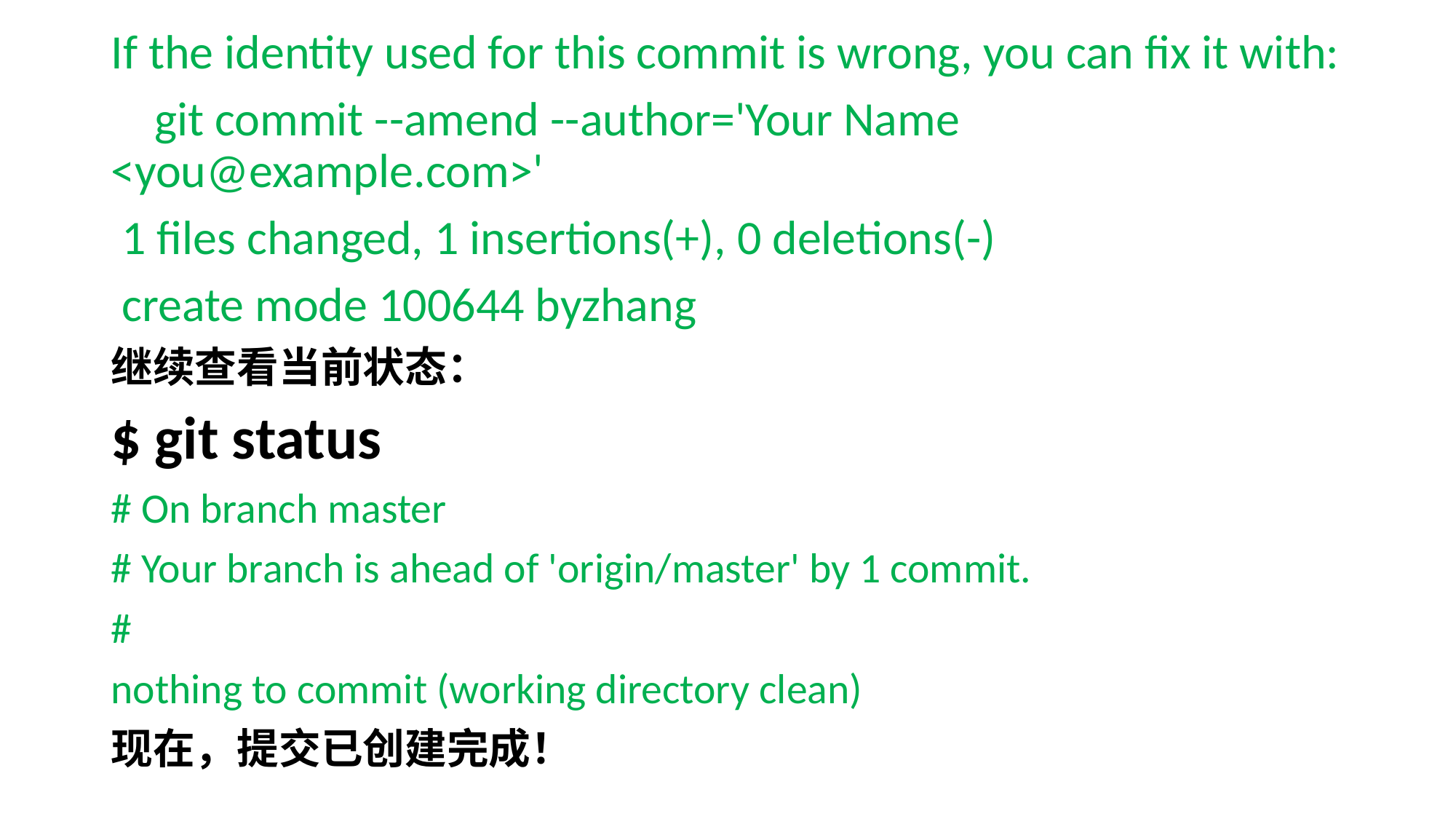

If the identity used for this commit is wrong, you can fix it with:
    git commit --amend --author='Your Name <you@example.com>'
 1 files changed, 1 insertions(+), 0 deletions(-)
 create mode 100644 byzhang
继续查看当前状态：
$ git status
# On branch master
# Your branch is ahead of 'origin/master' by 1 commit.
#
nothing to commit (working directory clean)
现在，提交已创建完成！